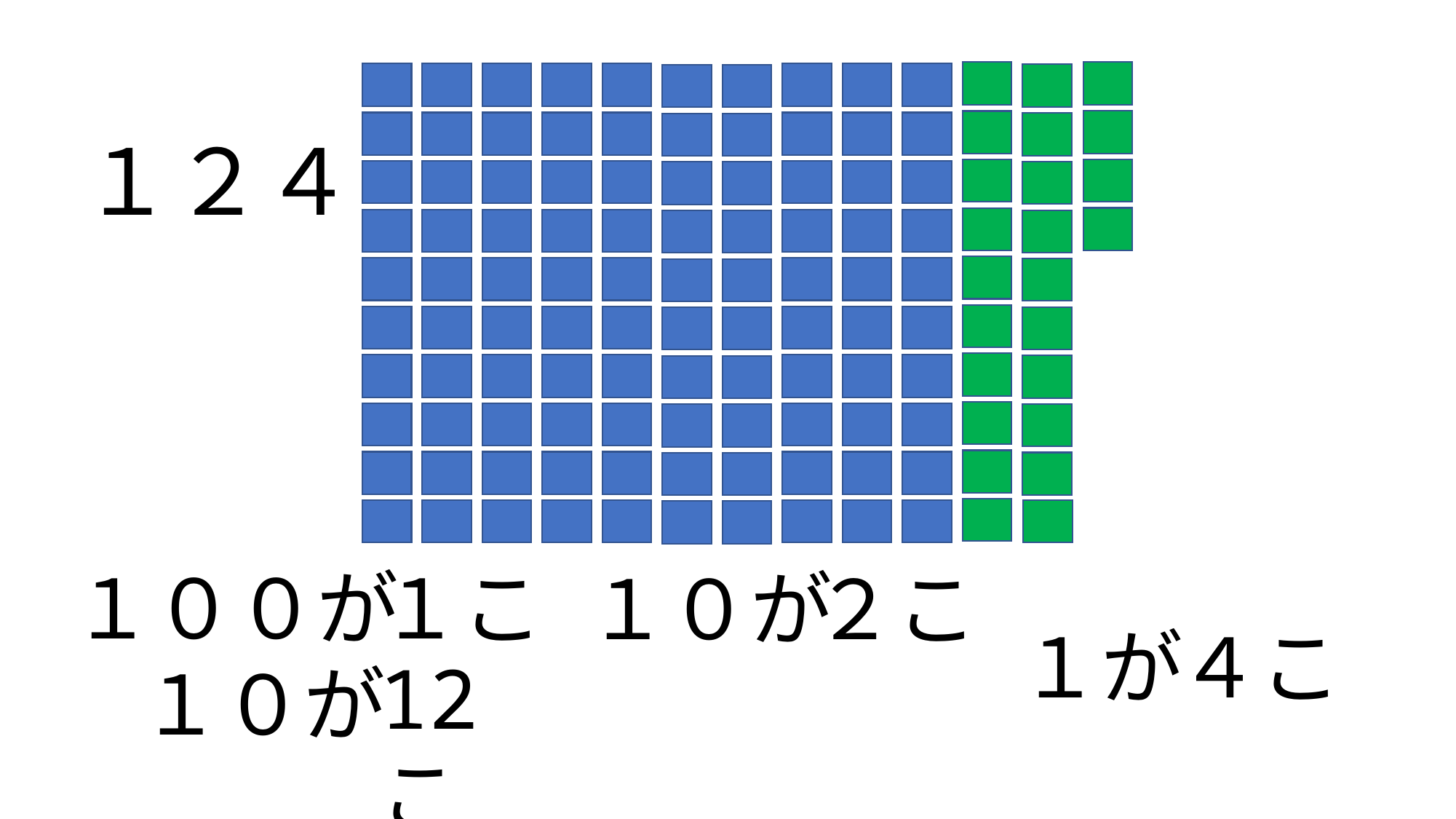

１２４
１００が
１こ
１０が
２こ
１が
４こ
12こ
１０が